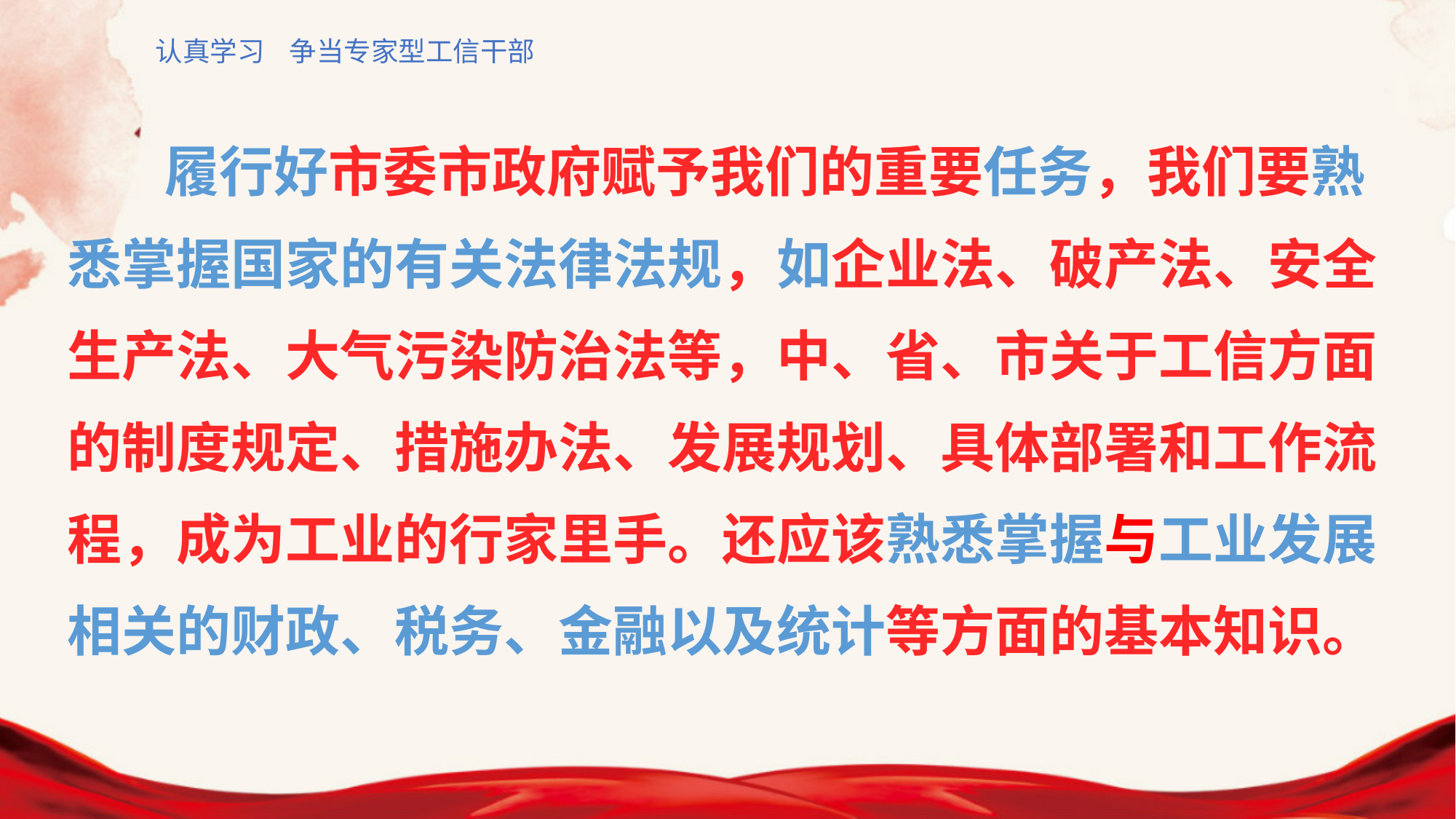

认真学习    争当专家型工信干部
      履行好市委市政府赋予我们的重要任务，我们要熟悉掌握国家的有关法律法规，如企业法、破产法、安全生产法、大气污染防治法等，中、省、市关于工信方面的制度规定、措施办法、发展规划、具体部署和工作流程，成为工业的行家里手。还应该熟悉掌握与工业发展相关的财政、税务、金融以及统计等方面的基本知识。